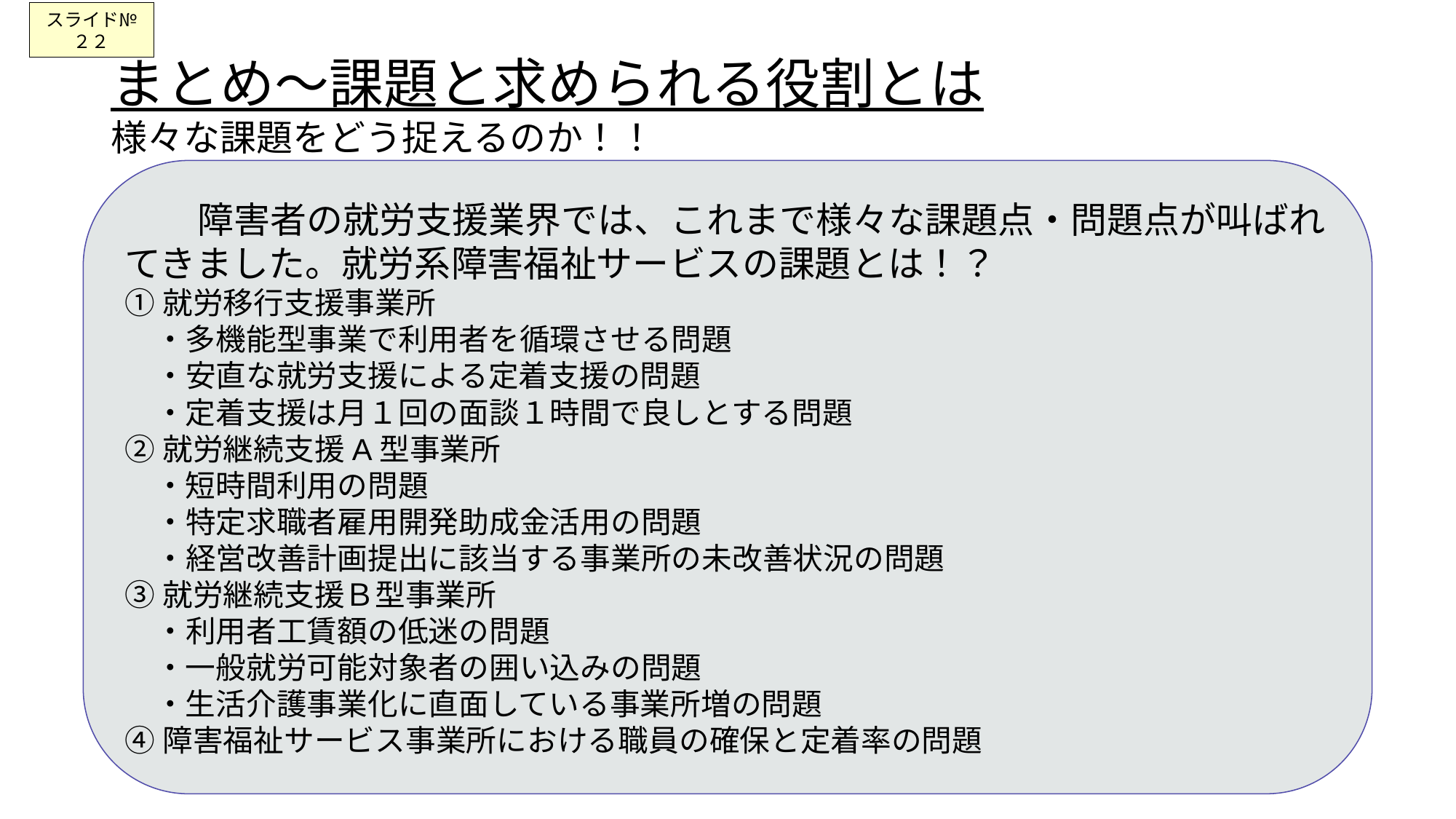

スライド№２２
# まとめ～課題と求められる役割とは 様々な課題をどう捉えるのか！！
　　障害者の就労支援業界では、これまで様々な課題点・問題点が叫ばれてきました。就労系障害福祉サービスの課題とは！？
①就労移行支援事業所
　・多機能型事業で利用者を循環させる問題
　・安直な就労支援による定着支援の問題
　・定着支援は月１回の面談１時間で良しとする問題
②就労継続支援A型事業所
　・短時間利用の問題
　・特定求職者雇用開発助成金活用の問題
　・経営改善計画提出に該当する事業所の未改善状況の問題
③就労継続支援Ｂ型事業所
　・利用者工賃額の低迷の問題
　・一般就労可能対象者の囲い込みの問題
　・生活介護事業化に直面している事業所増の問題
④障害福祉サービス事業所における職員の確保と定着率の問題